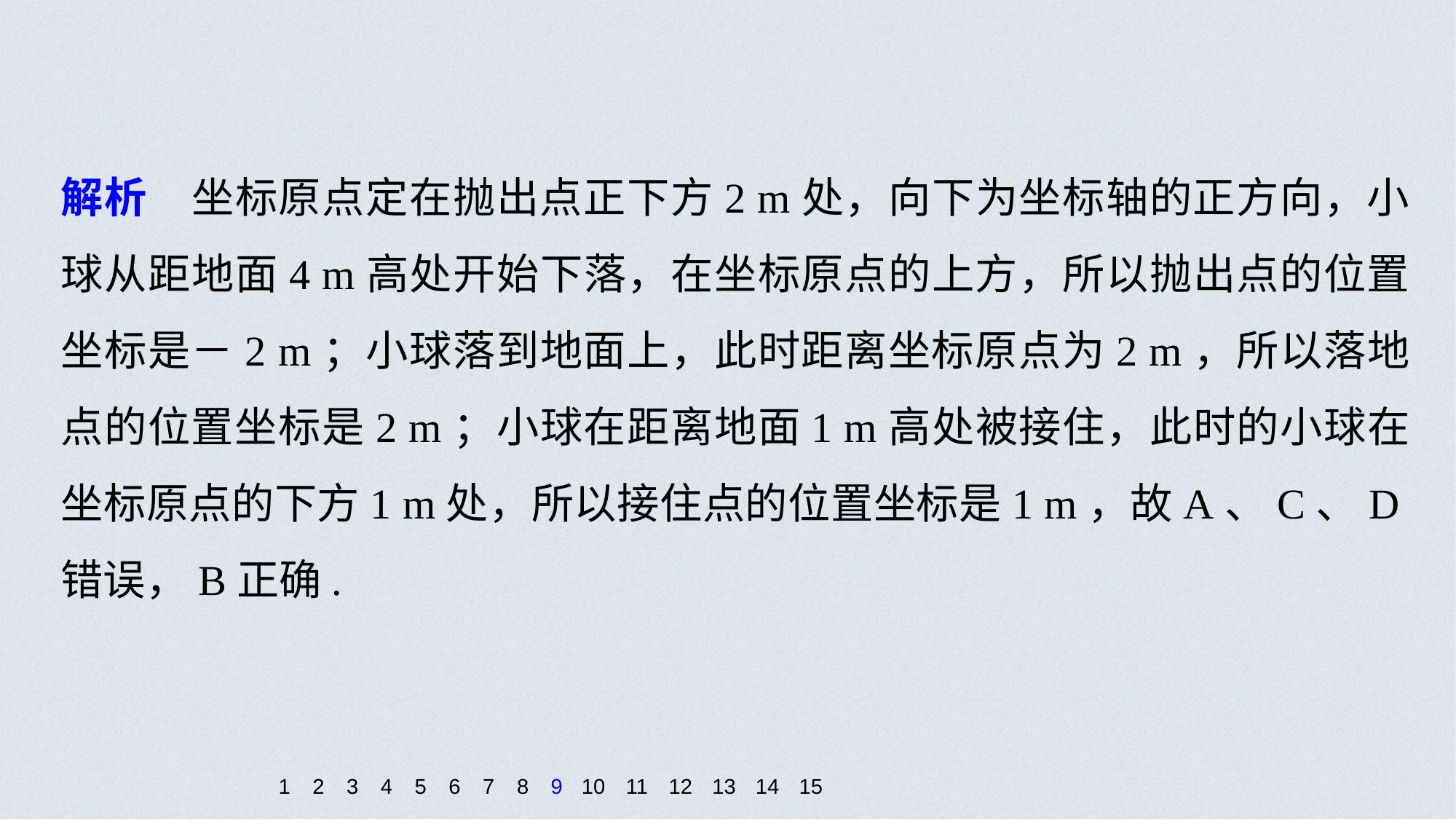

解析　坐标原点定在抛出点正下方2 m处，向下为坐标轴的正方向，小球从距地面4 m高处开始下落，在坐标原点的上方，所以抛出点的位置坐标是－2 m；小球落到地面上，此时距离坐标原点为2 m，所以落地点的位置坐标是2 m；小球在距离地面1 m高处被接住，此时的小球在坐标原点的下方1 m处，所以接住点的位置坐标是1 m，故A、C、D错误，B正确.
1
2
3
4
5
6
7
8
9
10
11
12
13
14
15